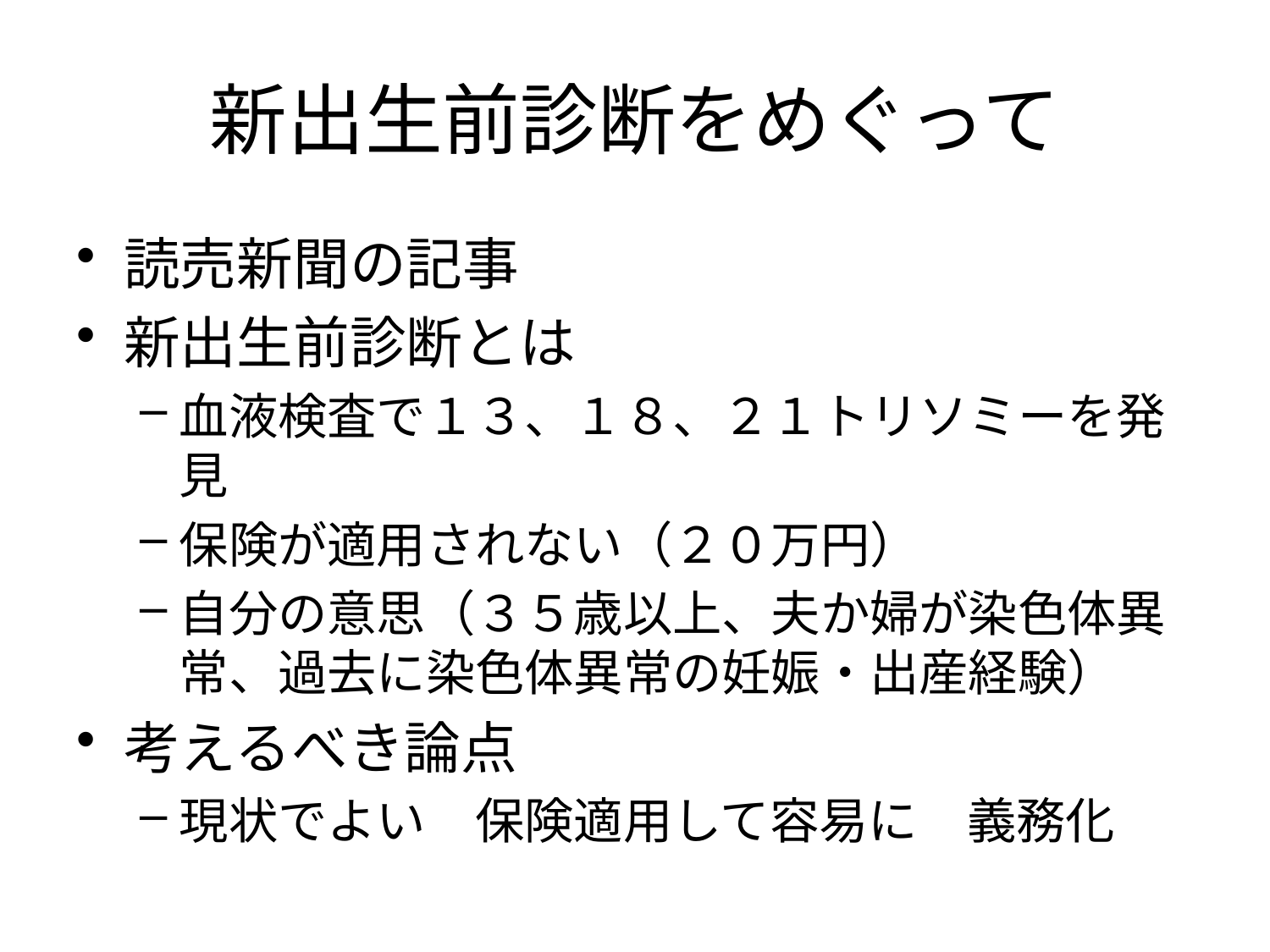

# 新出生前診断をめぐって
読売新聞の記事
新出生前診断とは
血液検査で１３、１８、２１トリソミーを発見
保険が適用されない（２０万円）
自分の意思（３５歳以上、夫か婦が染色体異常、過去に染色体異常の妊娠・出産経験）
考えるべき論点
現状でよい　保険適用して容易に　義務化